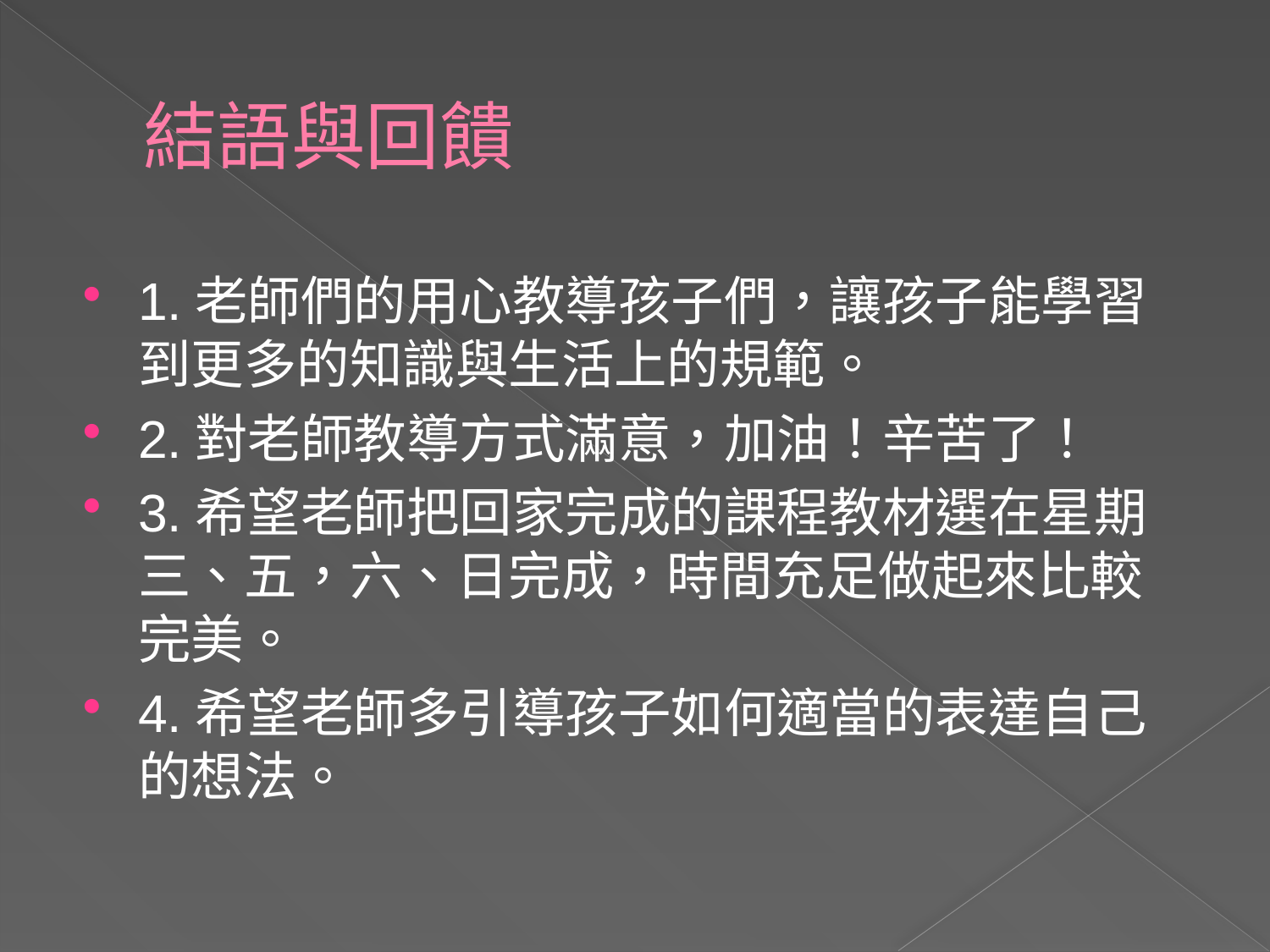

# 結語與回饋
1.老師們的用心教導孩子們，讓孩子能學習到更多的知識與生活上的規範。
2.對老師教導方式滿意，加油！辛苦了！
3.希望老師把回家完成的課程教材選在星期三、五，六、日完成，時間充足做起來比較完美。
4.希望老師多引導孩子如何適當的表達自己的想法。